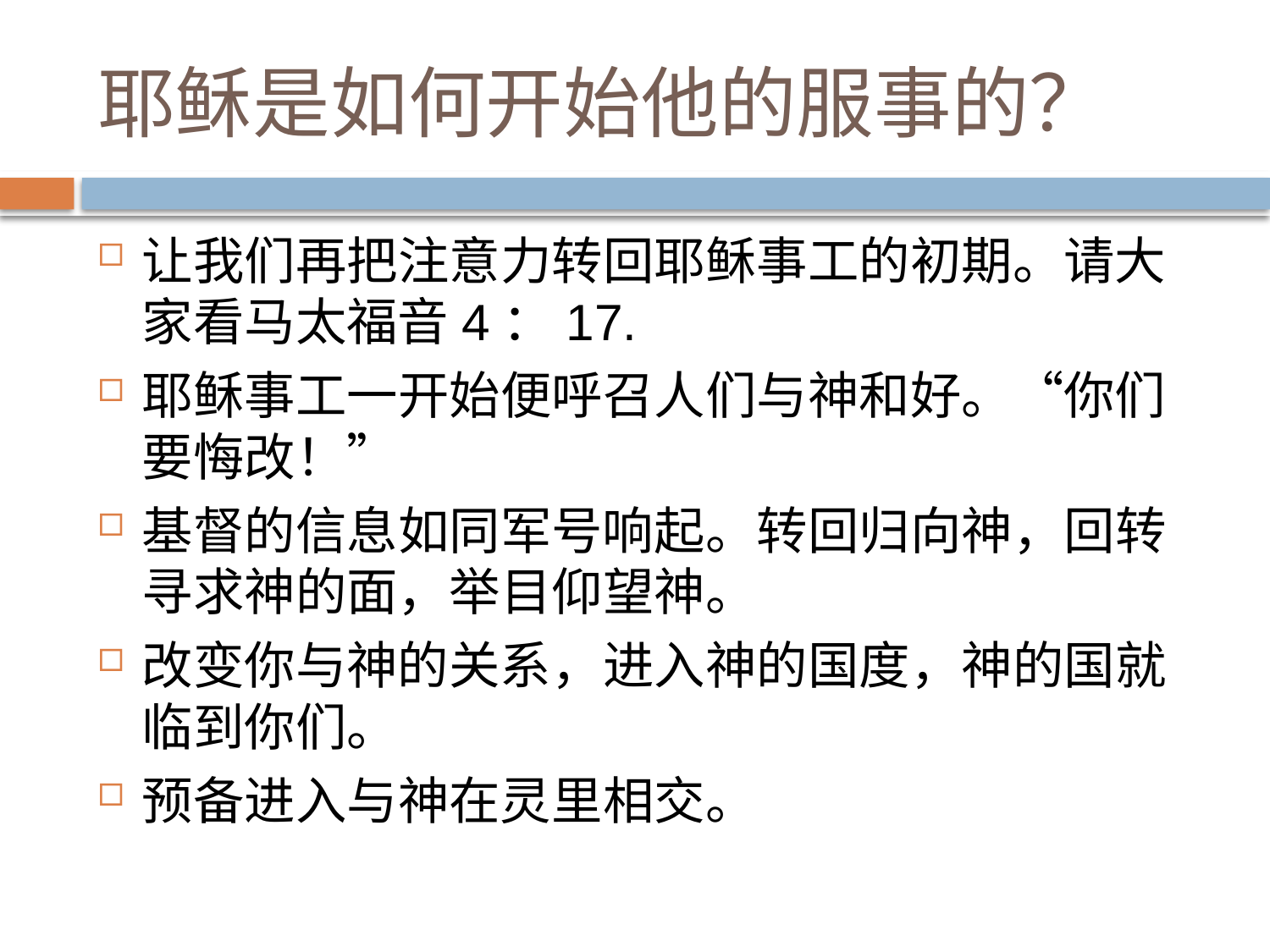

# 耶稣是如何开始他的服事的？
让我们再把注意力转回耶稣事工的初期。请大家看马太福音4：17.
耶稣事工一开始便呼召人们与神和好。“你们要悔改！”
基督的信息如同军号响起。转回归向神，回转寻求神的面，举目仰望神。
改变你与神的关系，进入神的国度，神的国就临到你们。
预备进入与神在灵里相交。